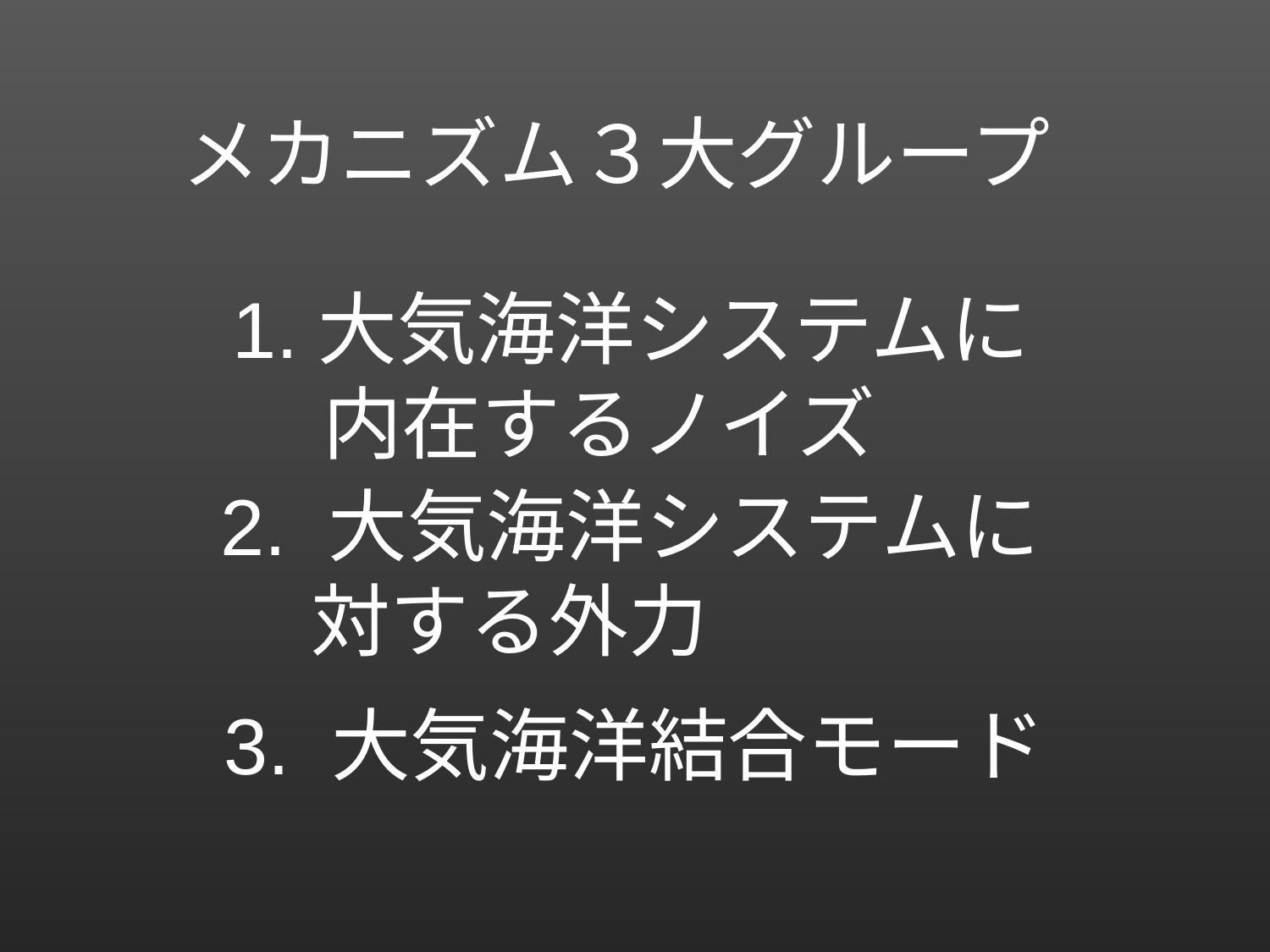

メカニズム３大グループ
1.大気海洋システムに
    内在するノイズ
2. 大気海洋システムに
    対する外力
3. 大気海洋結合モード